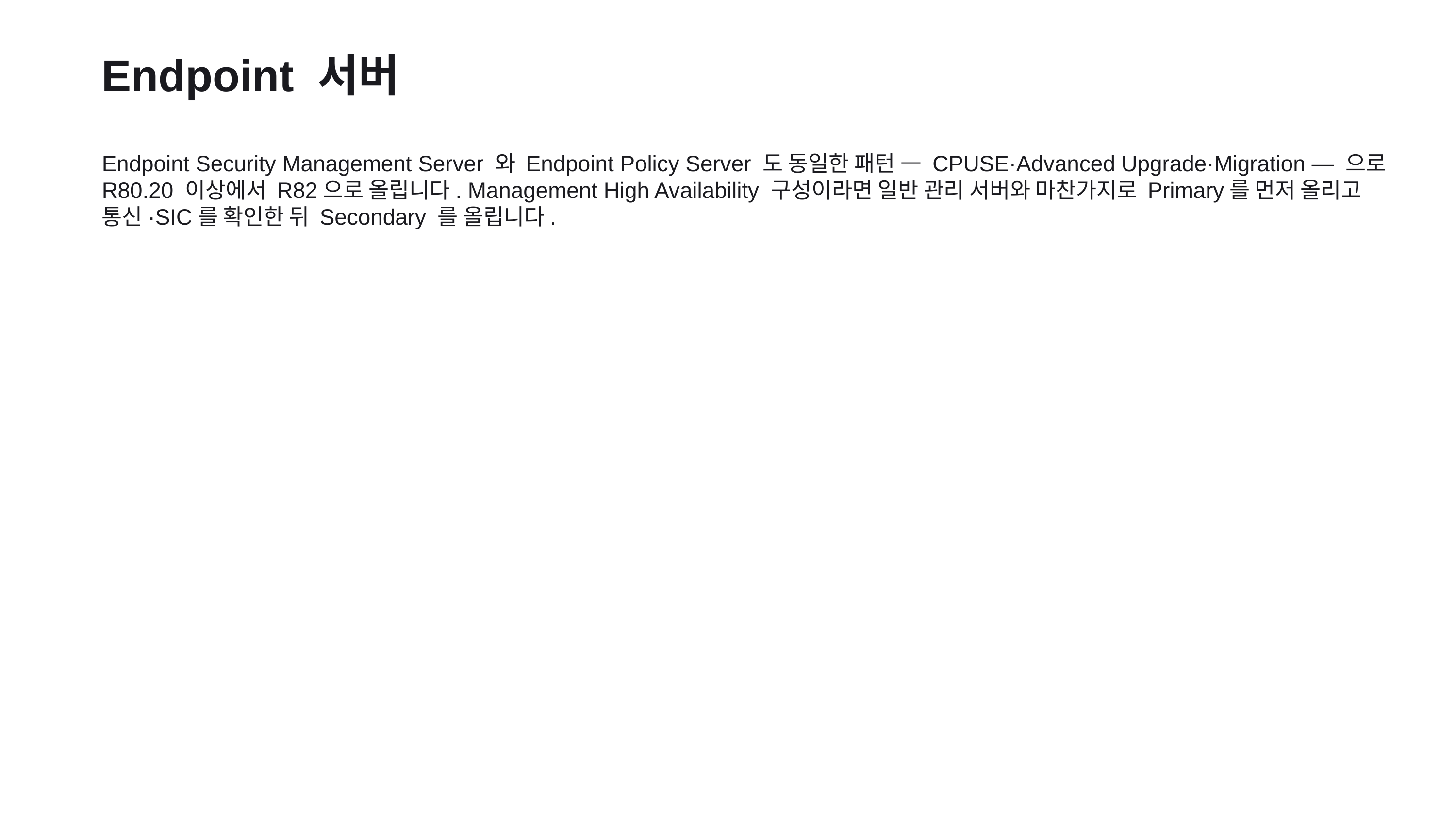

Endpoint 서버
Endpoint Security Management Server 와 Endpoint Policy Server 도 동일한 패턴 — CPUSE·Advanced Upgrade·Migration — 으로 R80.20 이상에서 R82으로 올립니다. Management High Availability 구성이라면 일반 관리 서버와 마찬가지로 Primary를 먼저 올리고 통신·SIC를 확인한 뒤 Secondary 를 올립니다.